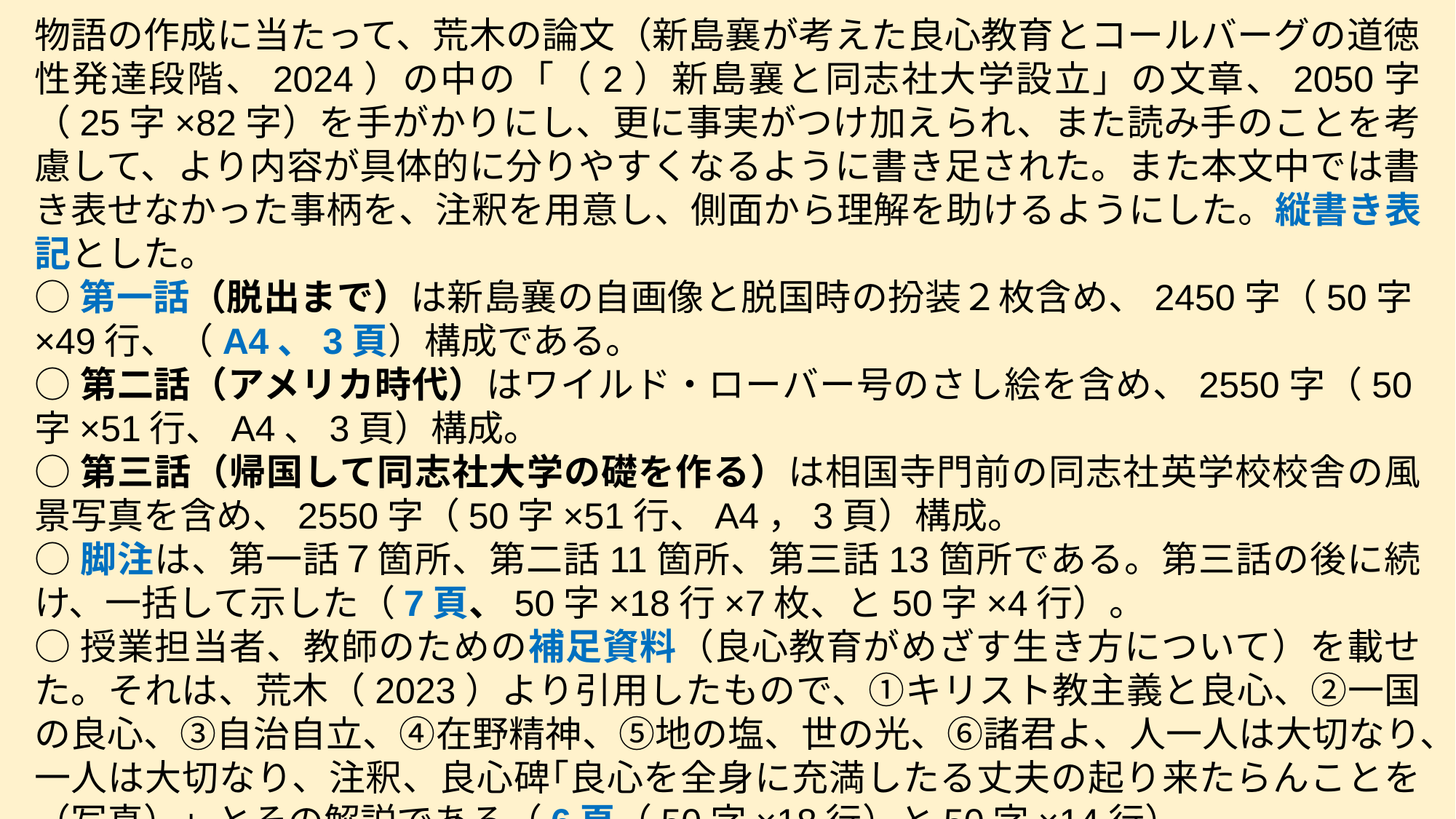

物語の作成に当たって、荒木の論文（新島襄が考えた良心教育とコールバーグの道徳性発達段階、2024）の中の「（2）新島襄と同志社大学設立」の文章、2050字（25字×82字）を手がかりにし、更に事実がつけ加えられ、また読み手のことを考慮して、より内容が具体的に分りやすくなるように書き足された。また本文中では書き表せなかった事柄を、注釈を用意し、側面から理解を助けるようにした。縦書き表記とした。
○第一話（脱出まで）は新島襄の自画像と脱国時の扮装２枚含め、2450字（50字×49行、（A4、3頁）構成である。
○第二話（アメリカ時代）はワイルド・ローバー号のさし絵を含め、2550字（50字×51行、A4、3頁）構成。
○第三話（帰国して同志社大学の礎を作る）は相国寺門前の同志社英学校校舎の風景写真を含め、2550字（50字×51行、A4，3頁）構成。
○脚注は、第一話７箇所、第二話11箇所、第三話13箇所である。第三話の後に続け、一括して示した（7頁、50字×18行×7枚、と50字×4行）。
○授業担当者、教師のための補足資料（良心教育がめざす生き方について）を載せた。それは、荒木（2023）より引用したもので、①キリスト教主義と良心、②一国の良心、③自治自立、④在野精神、⑤地の塩、世の光、⑥諸君よ、人一人は大切なり、一人は大切なり、注釈、良心碑｢良心を全身に充満したる丈夫の起り来たらんことを（写真）」とその解説である（6頁（50字×18行）と50字×14行）。